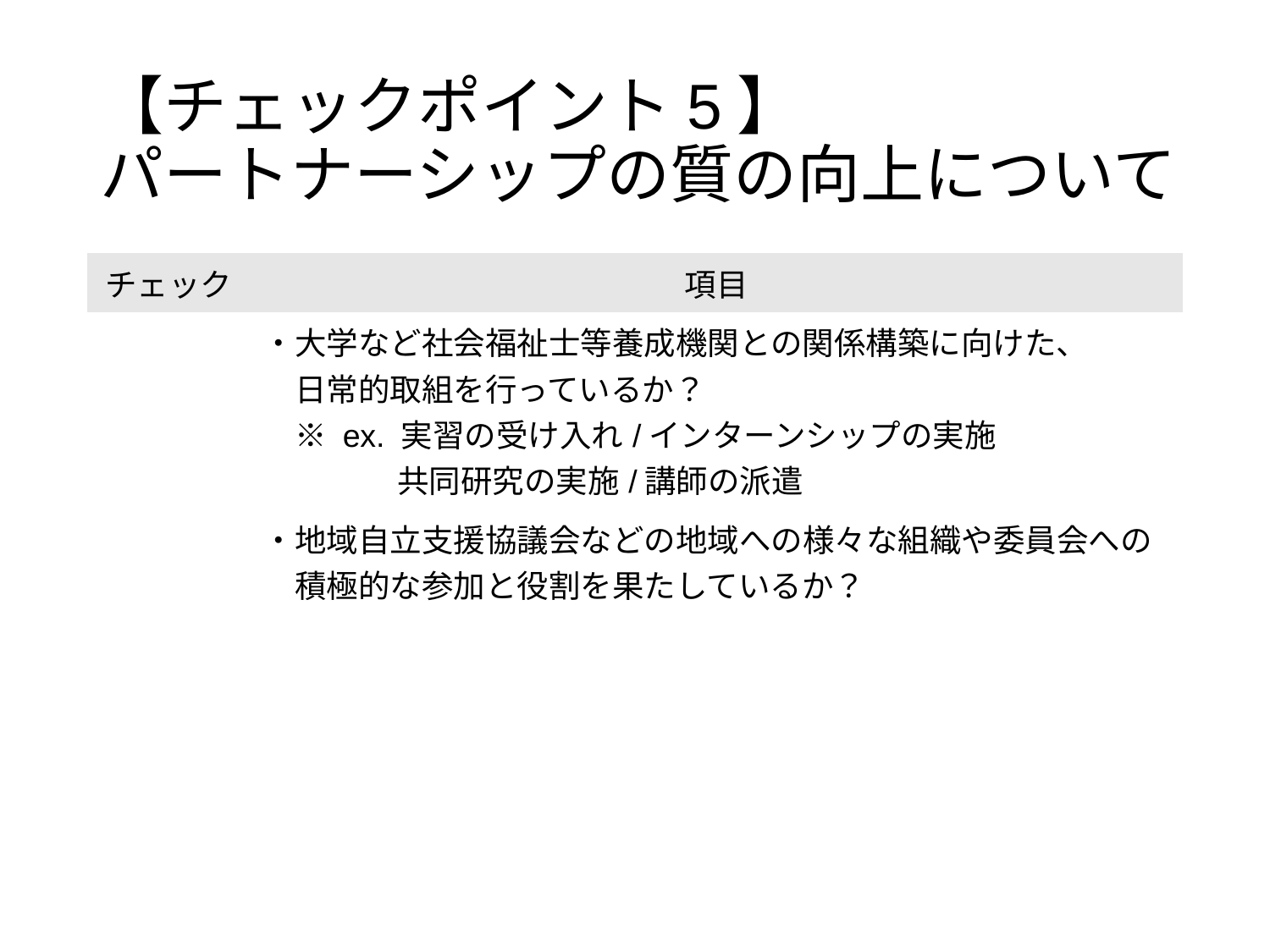

# 【チェックポイント5】 パートナーシップの質の向上について
| チェック | 項目 |
| --- | --- |
|  | ・大学など社会福祉士等養成機関との関係構築に向けた、 　日常的取組を行っているか？ 　※ ex. 実習の受け入れ/インターンシップの実施 　　　　 共同研究の実施/講師の派遣 |
|  | ・地域自立支援協議会などの地域への様々な組織や委員会への 　積極的な参加と役割を果たしているか？ |